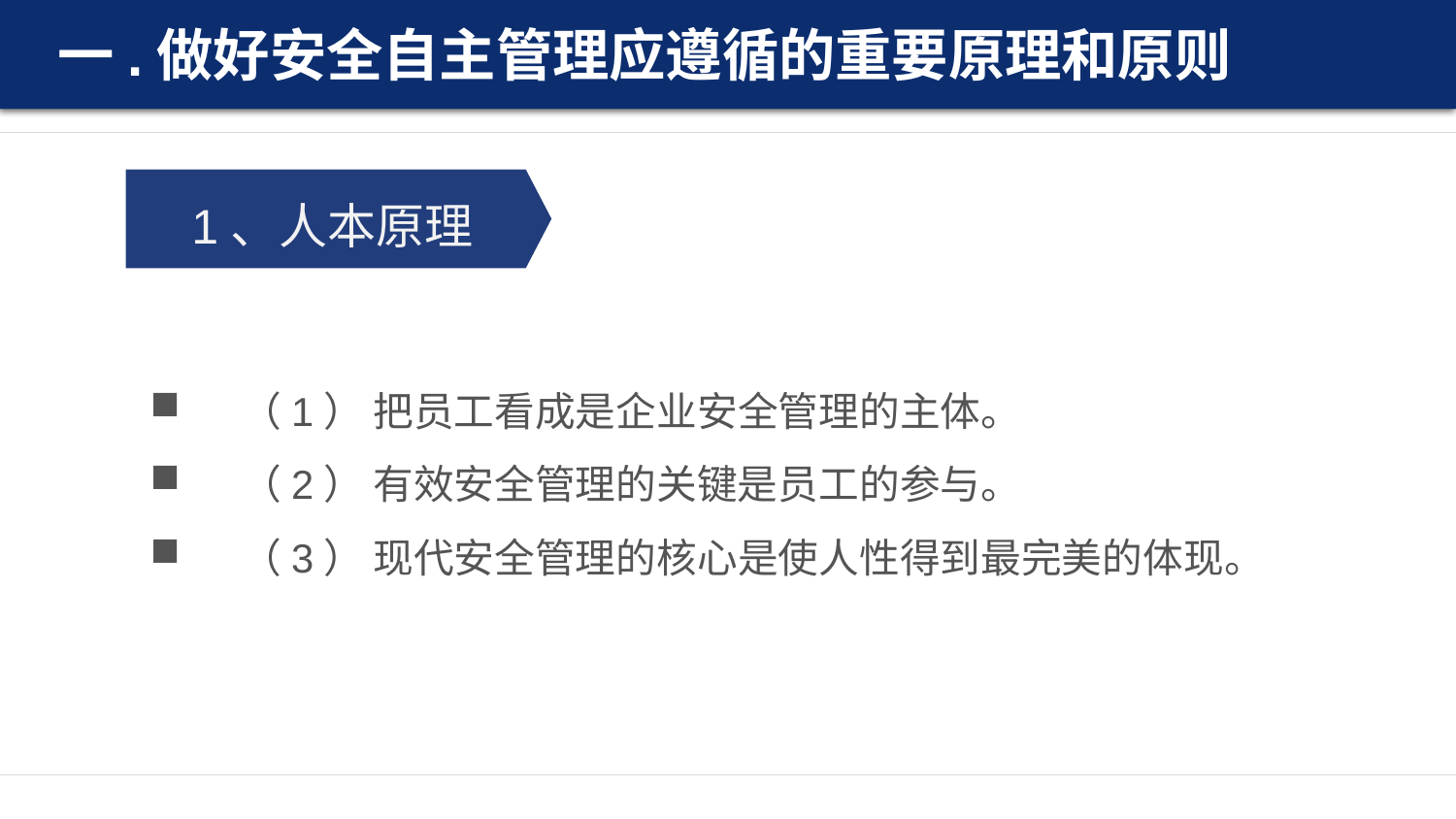

一.做好安全自主管理应遵循的重要原理和原则
1、人本原理
    （1） 把员工看成是企业安全管理的主体。
    （2） 有效安全管理的关键是员工的参与。
    （3） 现代安全管理的核心是使人性得到最完美的体现。